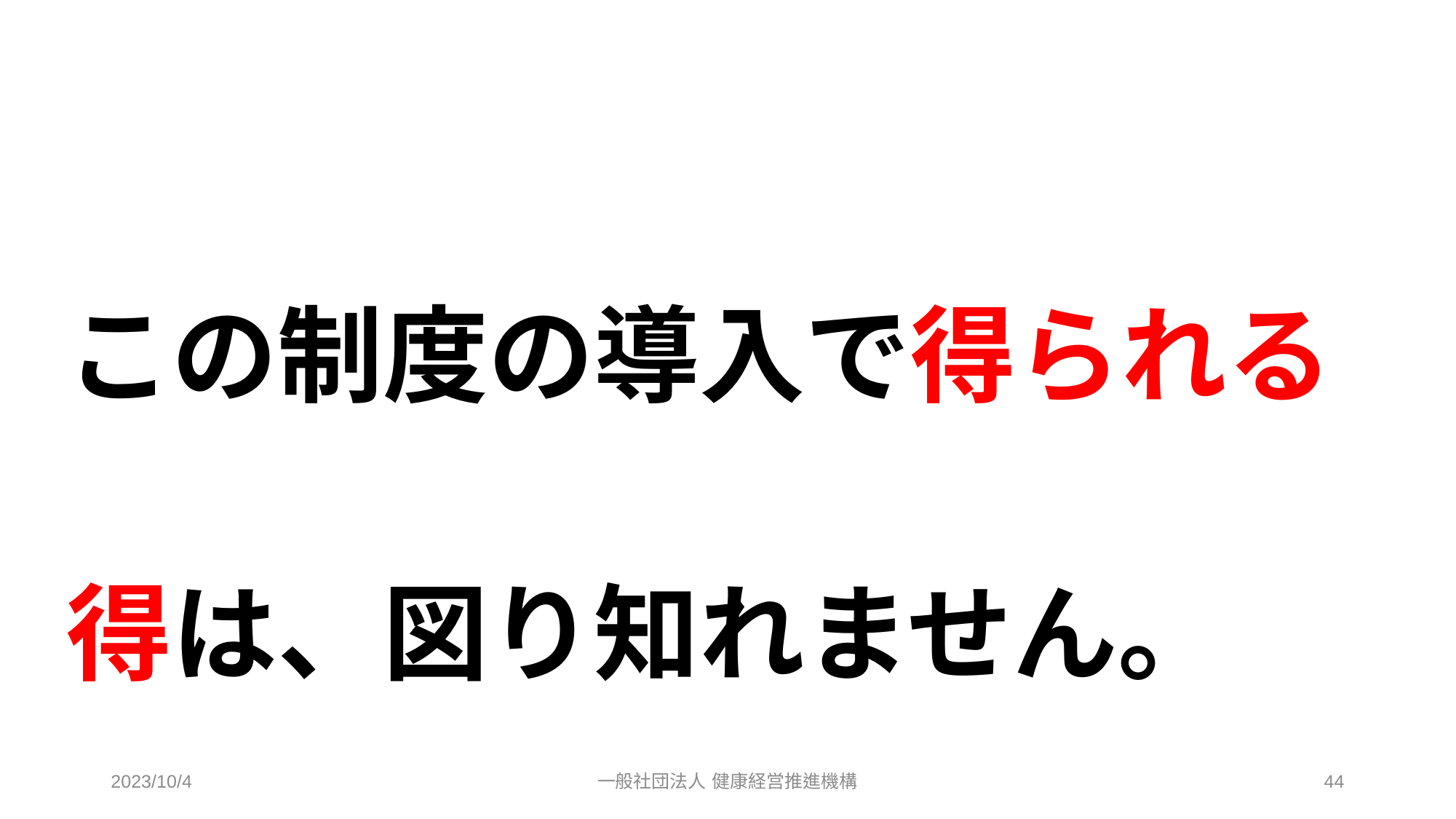

#
この制度の導入で得られる得は、図り知れません。
2023/10/4
一般社団法人 健康経営推進機構
44